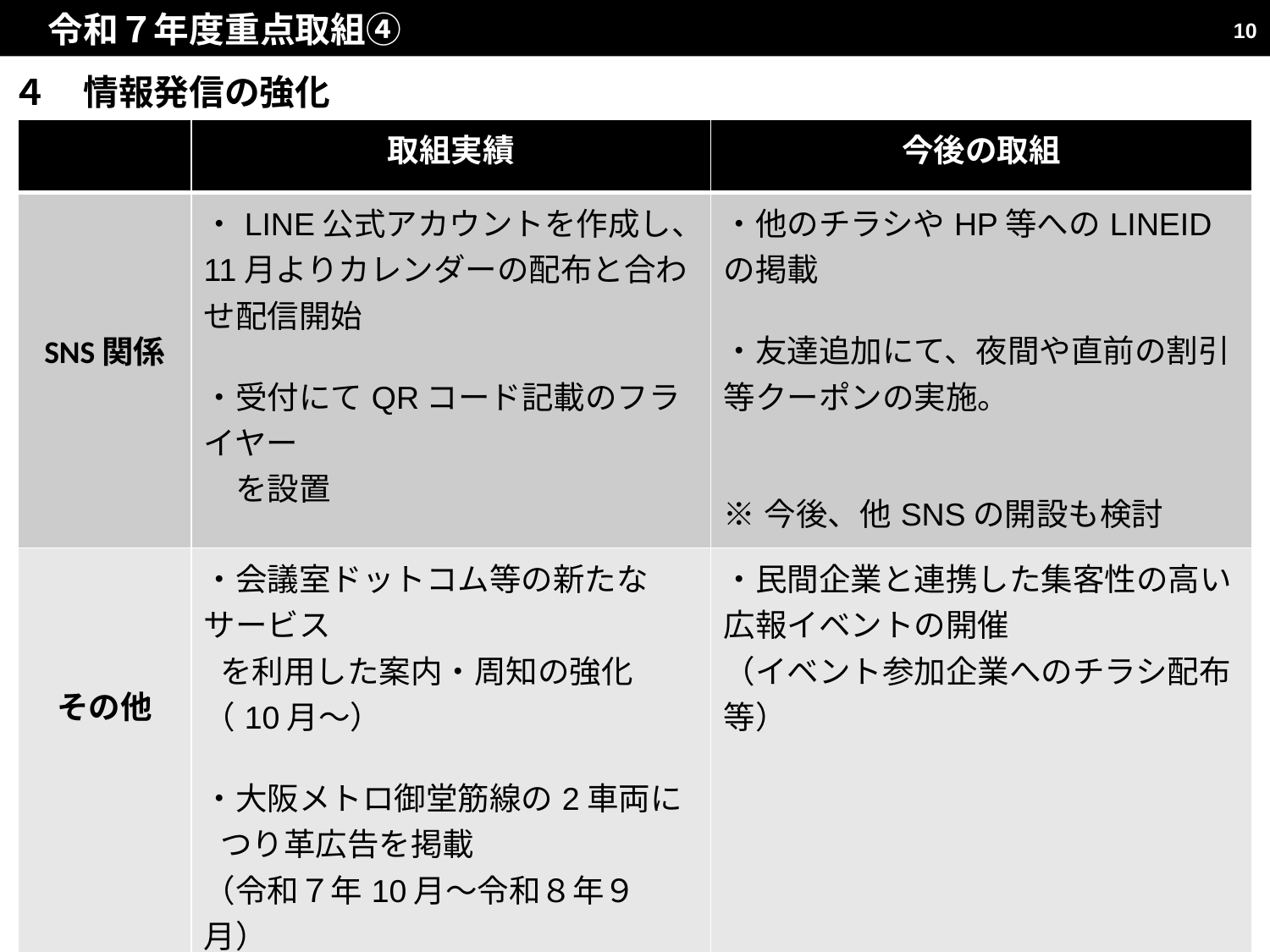

令和７年度重点取組④
10
４　情報発信の強化
|  | 取組実績 | 今後の取組 |
| --- | --- | --- |
| SNS関係 | ・LINE公式アカウントを作成し、11月よりカレンダーの配布と合わせ配信開始 ・受付にてQRコード記載のフライヤー 　を設置 | ・他のチラシやHP等へのLINEIDの掲載 ・友達追加にて、夜間や直前の割引等クーポンの実施。 ※今後、他SNSの開設も検討 |
| その他 | ・会議室ドットコム等の新たなサービス　 を利用した案内・周知の強化 （10月～） ・大阪メトロ御堂筋線の2車両に つり革広告を掲載 （令和７年10月～令和８年９月） ・エルちゃん通信の館内掲示など館内での広報物の掲示を強化し、来館者の関心を一層高めた | ・民間企業と連携した集客性の高い広報イベントの開催 （イベント参加企業へのチラシ配布等） |